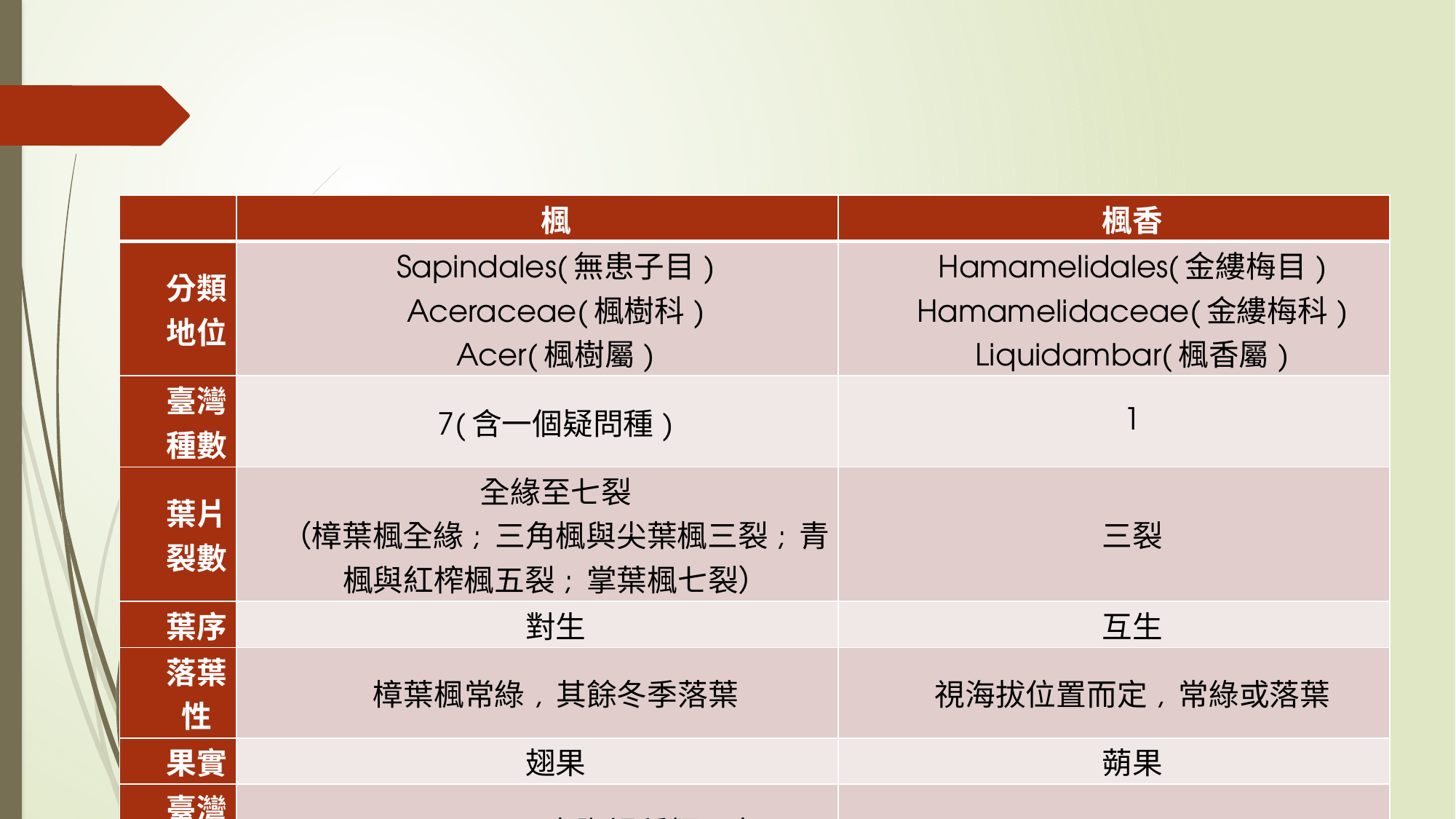

#
|  | 楓 | 楓香 |
| --- | --- | --- |
| 分類地位 | Sapindales(無患子目) Aceraceae(楓樹科) Acer(楓樹屬) | Hamamelidales(金縷梅目) Hamamelidaceae(金縷梅科) Liquidambar(楓香屬) |
| 臺灣種數 | 7(含一個疑問種) | 1 |
| 葉片裂數 | 全緣至七裂 （樟葉楓全緣; 三角楓與尖葉楓三裂; 青楓與紅榨楓五裂; 掌葉楓七裂） | 三裂 |
| 葉序 | 對生 | 互生 |
| 落葉性 | 樟葉楓常綠, 其餘冬季落葉 | 視海拔位置而定, 常綠或落葉 |
| 果實 | 翅果 | 蒴果 |
| 臺灣分布 | 2800m以下; 實際視種類而定 | 2000m以下 |